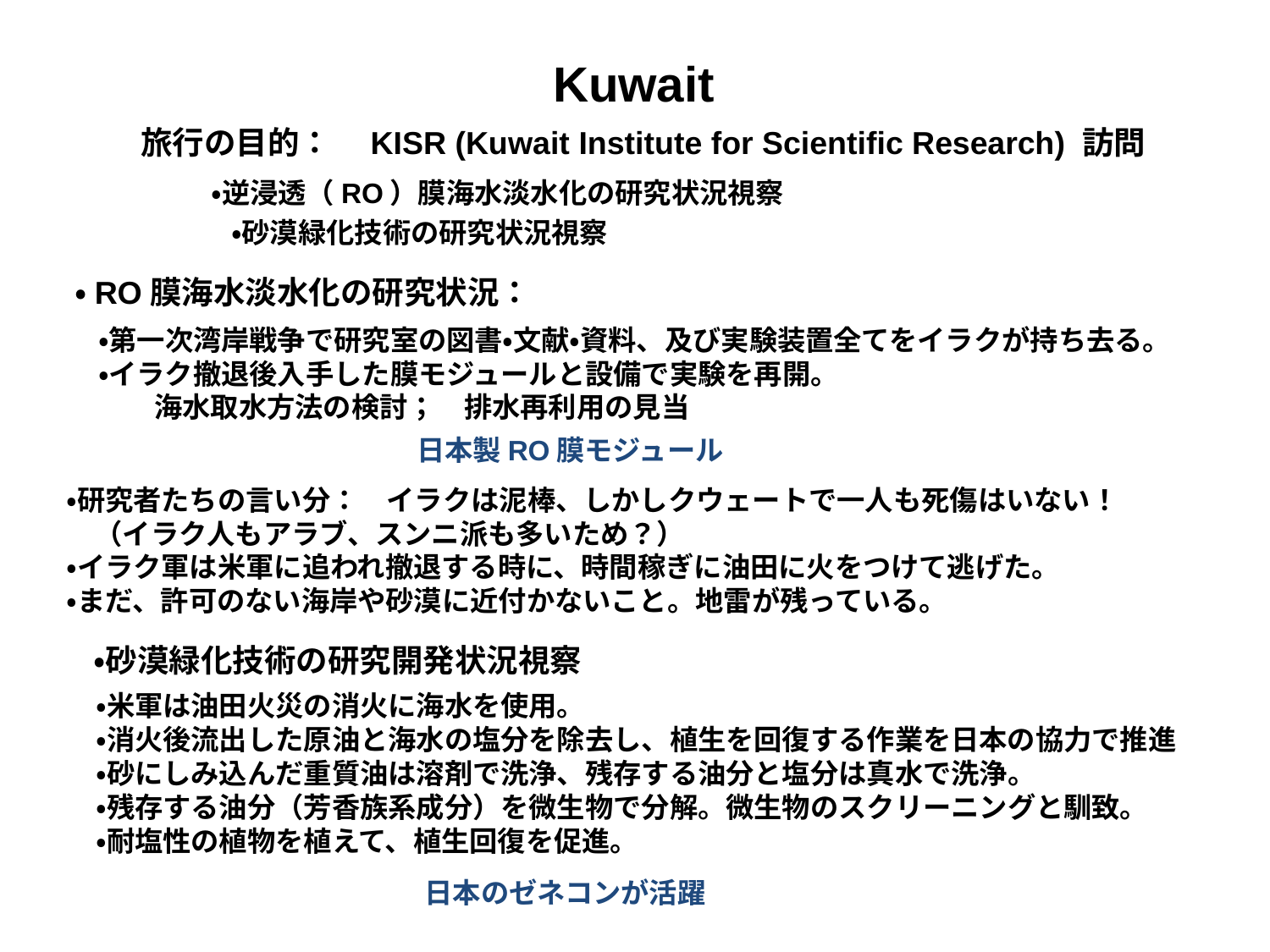

Kuwait
旅行の目的：　KISR (Kuwait Institute for Scientific Research) 訪問
・逆浸透（RO）膜海水淡水化の研究状況視察
・砂漠緑化技術の研究状況視察
・RO膜海水淡水化の研究状況：
・第一次湾岸戦争で研究室の図書・文献・資料、及び実験装置全てをイラクが持ち去る。
・イラク撤退後入手した膜モジュールと設備で実験を再開。
　　海水取水方法の検討；　排水再利用の見当
日本製RO膜モジュール
・研究者たちの言い分：　イラクは泥棒、しかしクウェートで一人も死傷はいない！
　（イラク人もアラブ、スンニ派も多いため？）
・イラク軍は米軍に追われ撤退する時に、時間稼ぎに油田に火をつけて逃げた。
・まだ、許可のない海岸や砂漠に近付かないこと。地雷が残っている。
・砂漠緑化技術の研究開発状況視察
・米軍は油田火災の消火に海水を使用。
・消火後流出した原油と海水の塩分を除去し、植生を回復する作業を日本の協力で推進
・砂にしみ込んだ重質油は溶剤で洗浄、残存する油分と塩分は真水で洗浄。
・残存する油分（芳香族系成分）を微生物で分解。微生物のスクリーニングと馴致。
・耐塩性の植物を植えて、植生回復を促進。
日本のゼネコンが活躍